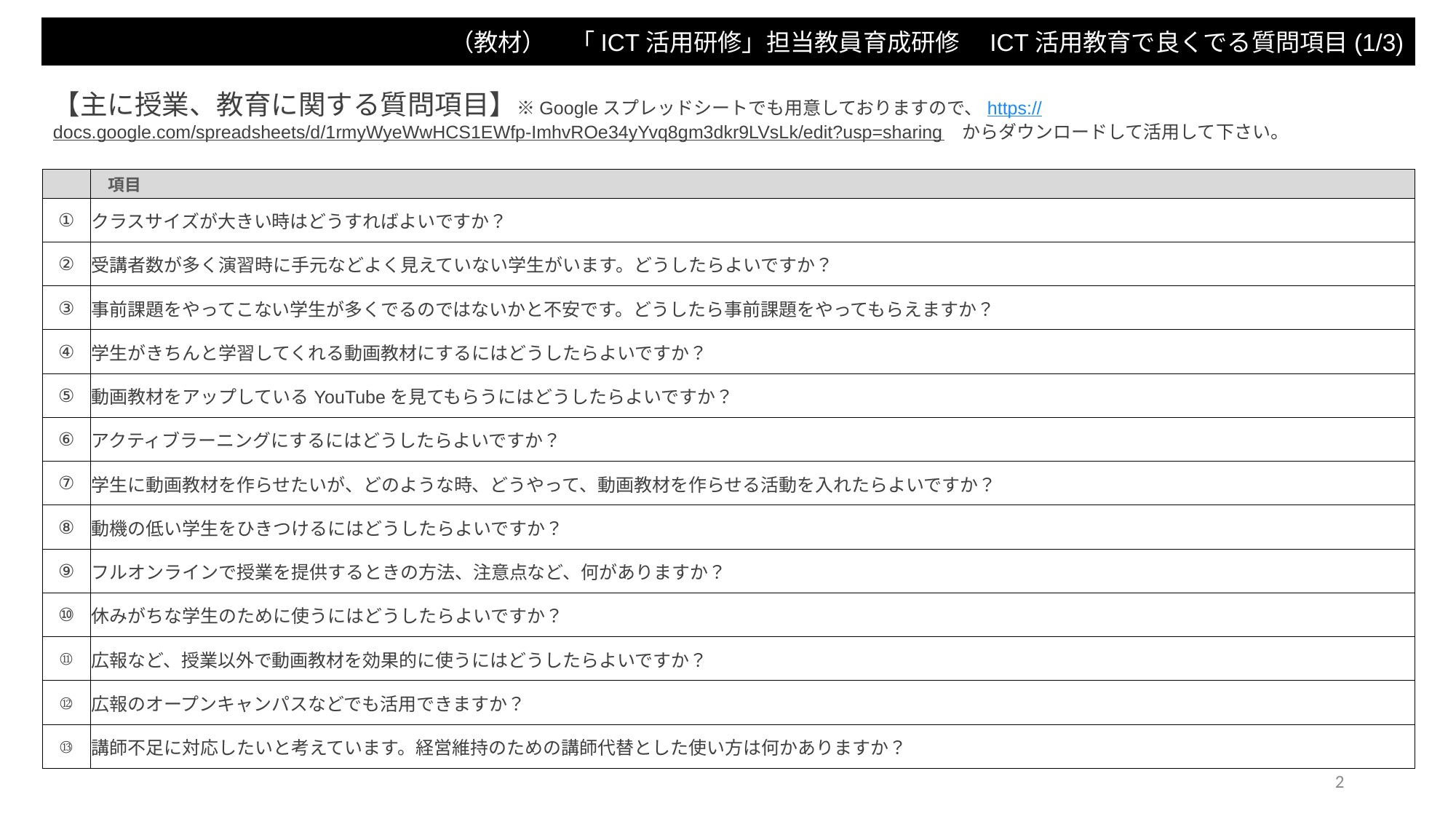

（教材）　「ICT活用研修」担当教員育成研修　ICT活用教育で良くでる質問項目(1/3)
【主に授業、教育に関する質問項目】※Googleスプレッドシートでも用意しておりますので、https://docs.google.com/spreadsheets/d/1rmyWyeWwHCS1EWfp-ImhvROe34yYvq8gm3dkr9LVsLk/edit?usp=sharing　からダウンロードして活用して下さい。
|  | 項目 |
| --- | --- |
| ① | クラスサイズが大きい時はどうすればよいですか？ |
| ② | 受講者数が多く演習時に手元などよく見えていない学生がいます。どうしたらよいですか？ |
| ③ | 事前課題をやってこない学生が多くでるのではないかと不安です。どうしたら事前課題をやってもらえますか？ |
| ④ | 学生がきちんと学習してくれる動画教材にするにはどうしたらよいですか？ |
| ⑤ | 動画教材をアップしているYouTubeを見てもらうにはどうしたらよいですか？ |
| ⑥ | アクティブラーニングにするにはどうしたらよいですか？ |
| ⑦ | 学生に動画教材を作らせたいが、どのような時、どうやって、動画教材を作らせる活動を入れたらよいですか？ |
| ⑧ | 動機の低い学生をひきつけるにはどうしたらよいですか？ |
| ⑨ | フルオンラインで授業を提供するときの方法、注意点など、何がありますか？ |
| ⑩ | 休みがちな学生のために使うにはどうしたらよいですか？ |
| ⑪ | 広報など、授業以外で動画教材を効果的に使うにはどうしたらよいですか？ |
| ⑫ | 広報のオープンキャンパスなどでも活用できますか？ |
| ⑬ | 講師不足に対応したいと考えています。経営維持のための講師代替とした使い方は何かありますか？ |
2